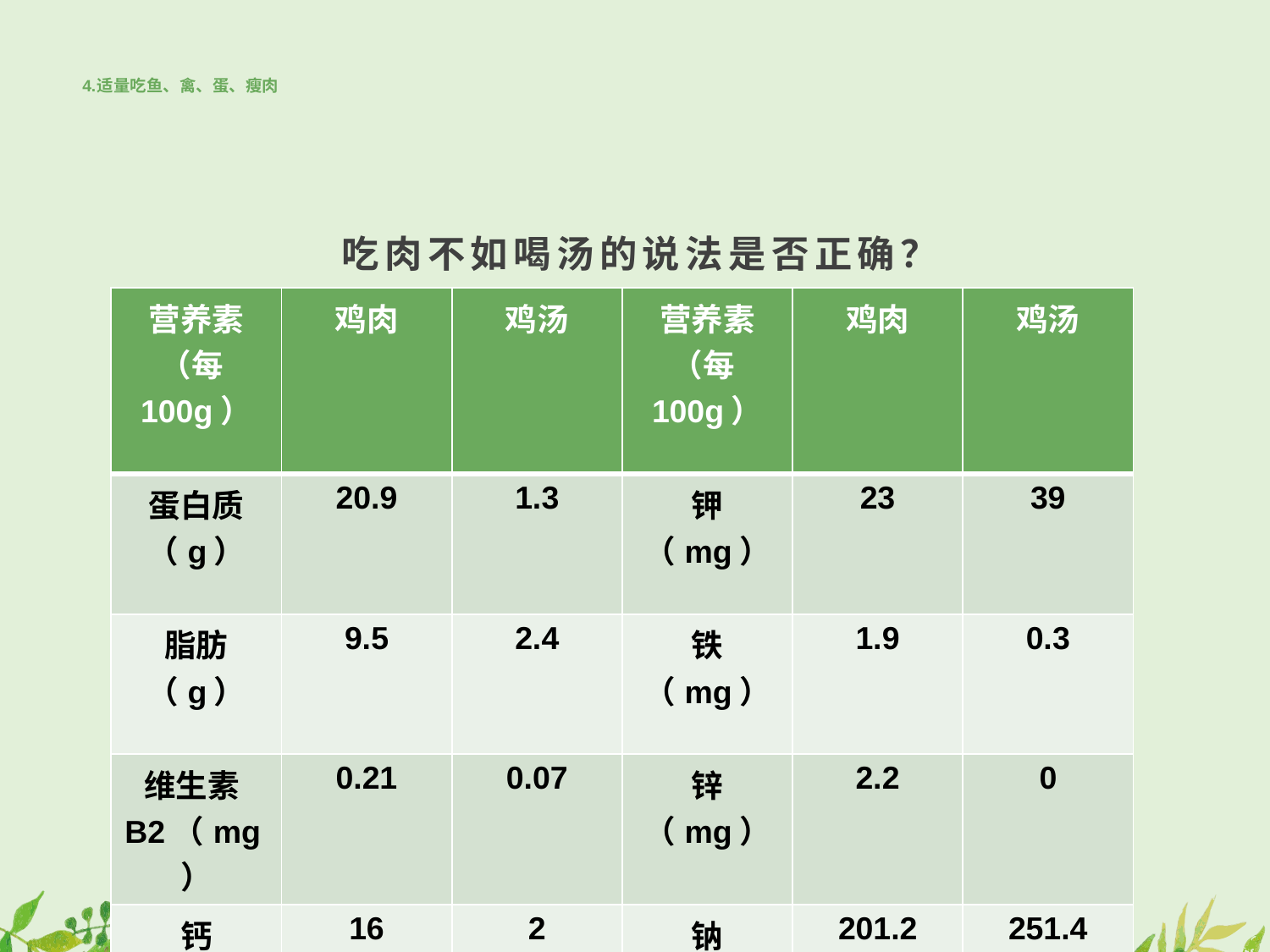

# 4.适量吃鱼、禽、蛋、瘦肉
吃肉不如喝汤的说法是否正确？
| 营养素 （每100g） | 鸡肉 | 鸡汤 | 营养素 （每100g） | 鸡肉 | 鸡汤 |
| --- | --- | --- | --- | --- | --- |
| 蛋白质（g） | 20.9 | 1.3 | 钾（mg） | 23 | 39 |
| 脂肪（g） | 9.5 | 2.4 | 铁（mg） | 1.9 | 0.3 |
| 维生素B2（mg） | 0.21 | 0.07 | 锌（mg） | 2.2 | 0 |
| 钙（mg） | 16 | 2 | 钠（mg） | 201.2 | 251.4 |